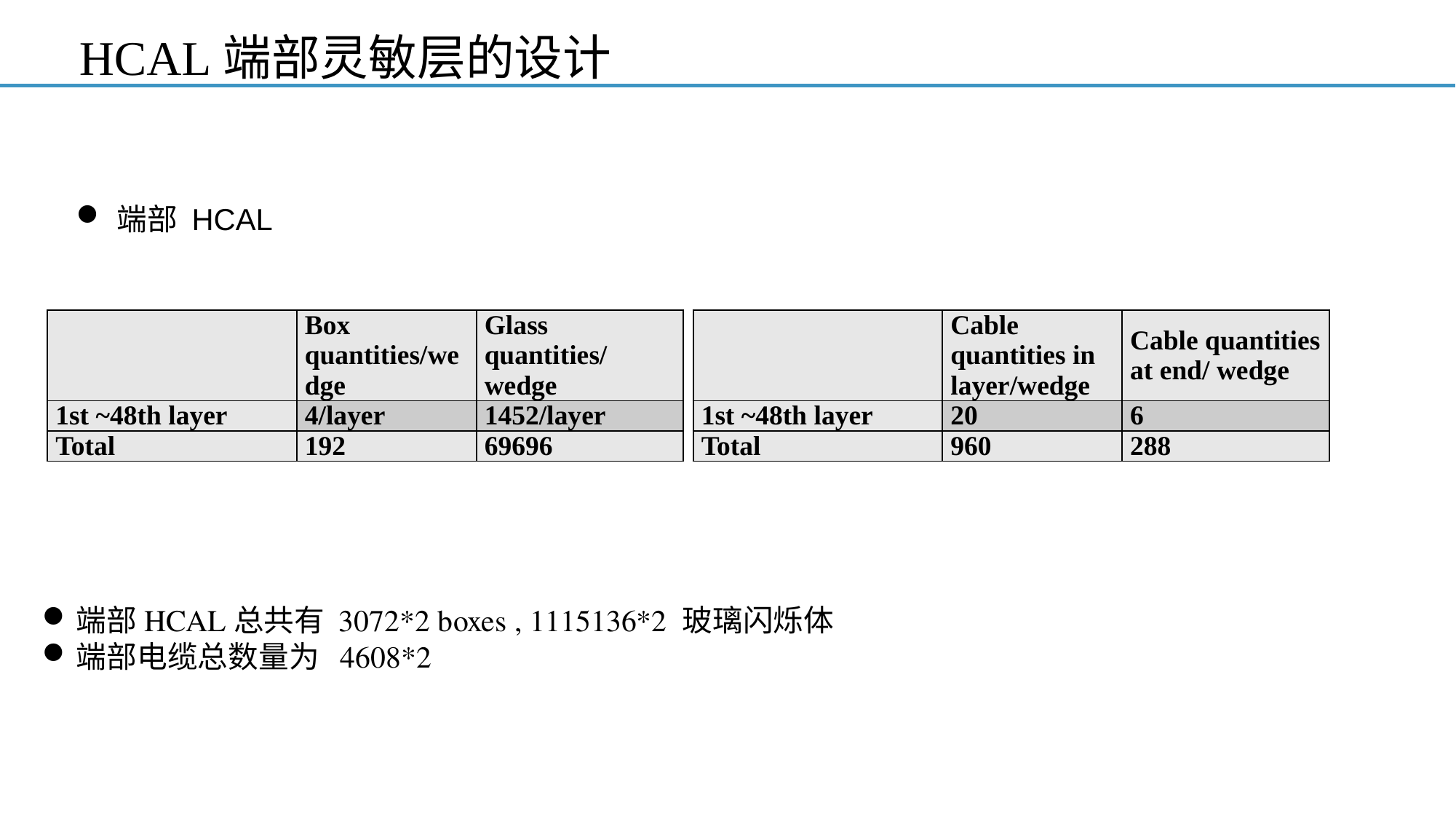

# HCAL端部灵敏层的设计
端部 HCAL
|  | Box quantities/wedge | Glass quantities/ wedge |
| --- | --- | --- |
| 1st ~48th layer | 4/layer | 1452/layer |
| Total | 192 | 69696 |
|  | Cable quantities in layer/wedge | Cable quantities at end/ wedge |
| --- | --- | --- |
| 1st ~48th layer | 20 | 6 |
| Total | 960 | 288 |
端部HCAL总共有 3072*2 boxes , 1115136*2 玻璃闪烁体
端部电缆总数量为  4608*2